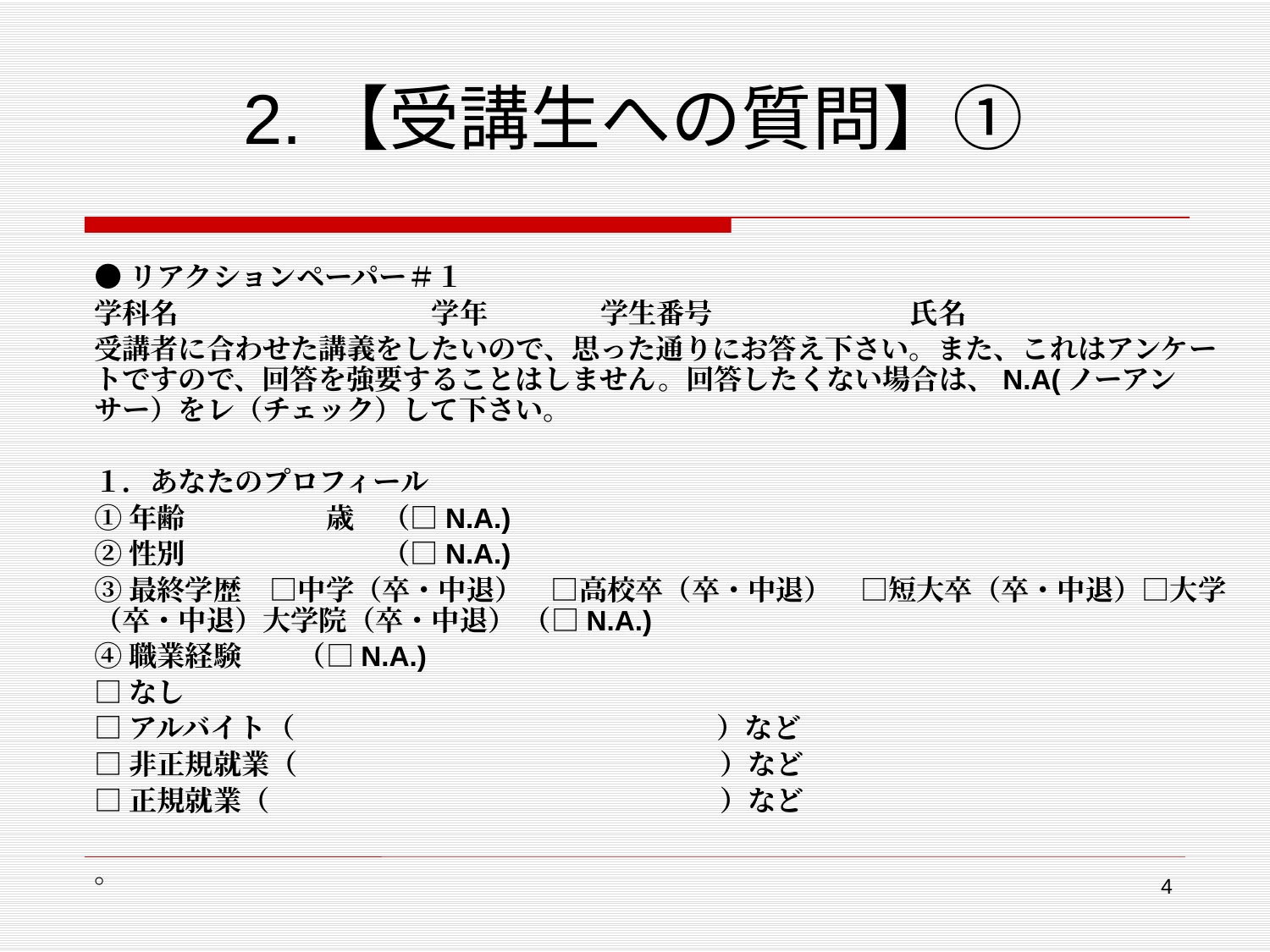

# 2.【受講生への質問】①

●リアクションペーパー＃１
学科名　　　　　　　　　学年　　　　学生番号　　　　　　　氏名
受講者に合わせた講義をしたいので、思った通りにお答え下さい。また、これはアンケートですので、回答を強要することはしません。回答したくない場合は、N.A(ノーアンサー）をレ（チェック）して下さい。

１．あなたのプロフィール
①年齢　　　　　歳　（□N.A.)
②性別　　　　　　　（□N.A.)
③最終学歴　□中学（卒・中退）　□高校卒（卒・中退）　□短大卒（卒・中退）□大学（卒・中退）大学院（卒・中退） （□N.A.)
④職業経験　　（□N.A.)
□なし
□アルバイト（　　　　　　　　　　　　　　　）など
□非正規就業（　　　　　　　　　　　　　　　）など
□正規就業（　　　　　　　　　　　　　　　　）など

。
4